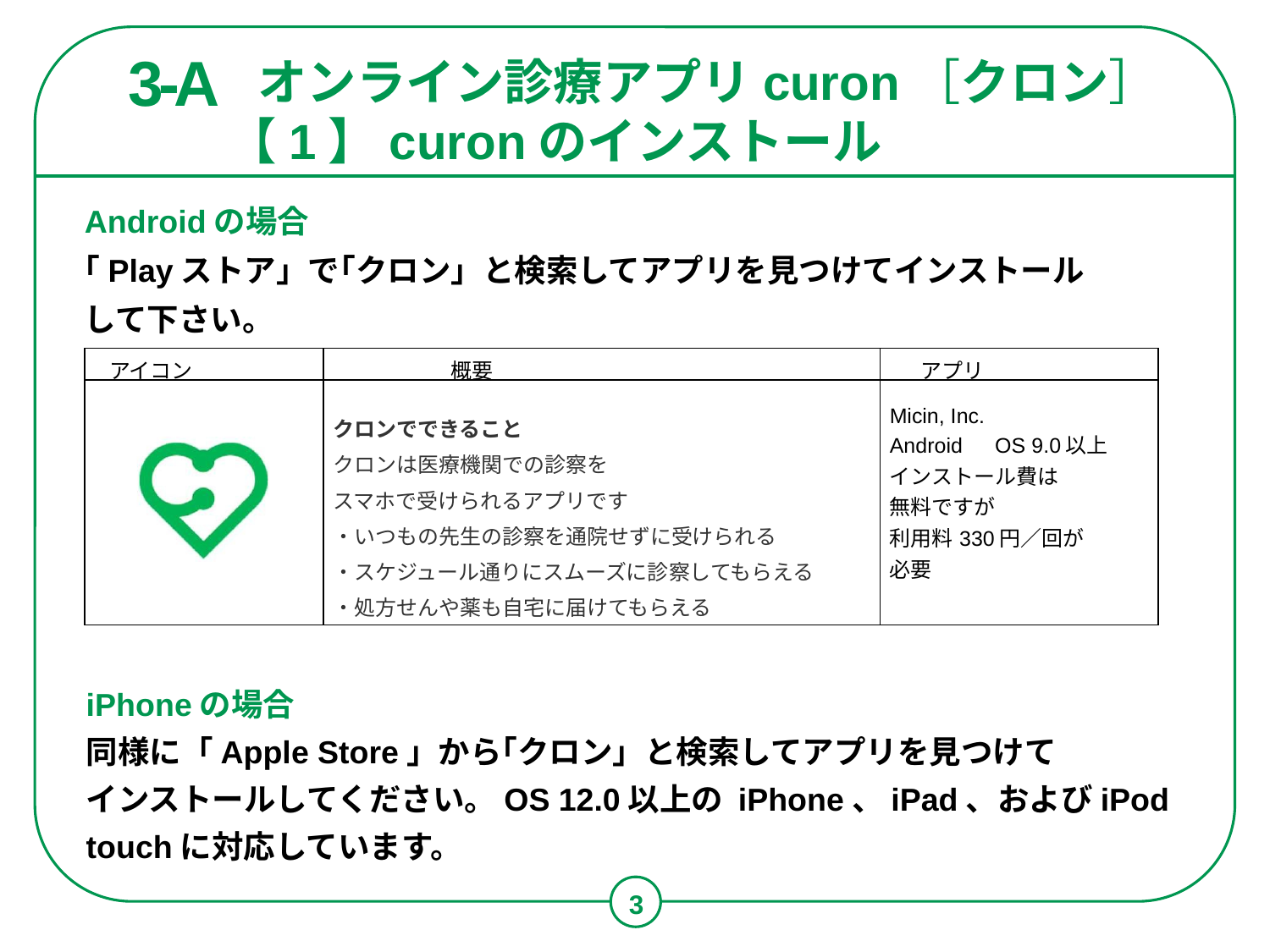

オンライン診療アプリcuron［クロン］
【1】curonのインストール
3-A
Androidの場合
｢Playストア」で｢クロン」と検索してアプリを見つけてインストール
して下さい。
| アイコン | 概要 | アプリ |
| --- | --- | --- |
|  | クロンでできること クロンは医療機関での診察を スマホで受けられるアプリです ・いつもの先生の診察を通院せずに受けられる ・スケジュール通りにスムーズに診察してもらえる ・処方せんや薬も自宅に届けてもらえる | Micin, Inc. Android　OS 9.0以上 インストール費は 無料ですが 利用料330円／回が 必要 |

iPhoneの場合
同様に「Apple Store」から｢クロン」と検索してアプリを見つけて
インストールしてください。OS 12.0以上の iPhone、iPad、およびiPod touchに対応しています。